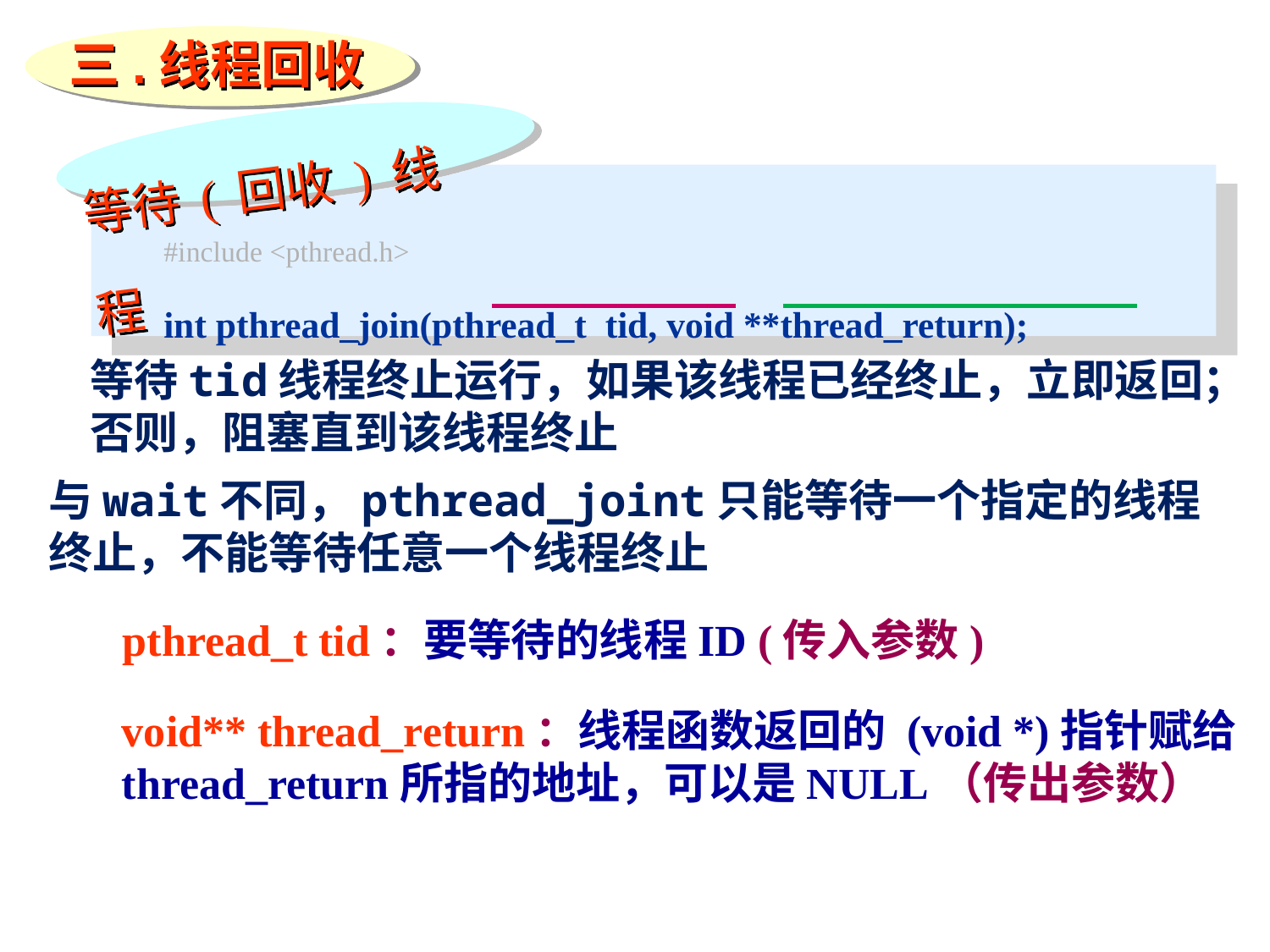

三.线程回收
等待(回收)线程

#include <pthread.h>
int pthread_join(pthread_t  tid, void **thread_return);
void** thread_return：线程函数返回的 (void *)指针赋给
thread_return所指的地址，可以是NULL（传出参数）
pthread_t tid：要等待的线程ID (传入参数)
等待tid线程终止运行，如果该线程已经终止，立即返回；
否则，阻塞直到该线程终止
与wait不同，pthread_joint只能等待一个指定的线程
终止，不能等待任意一个线程终止